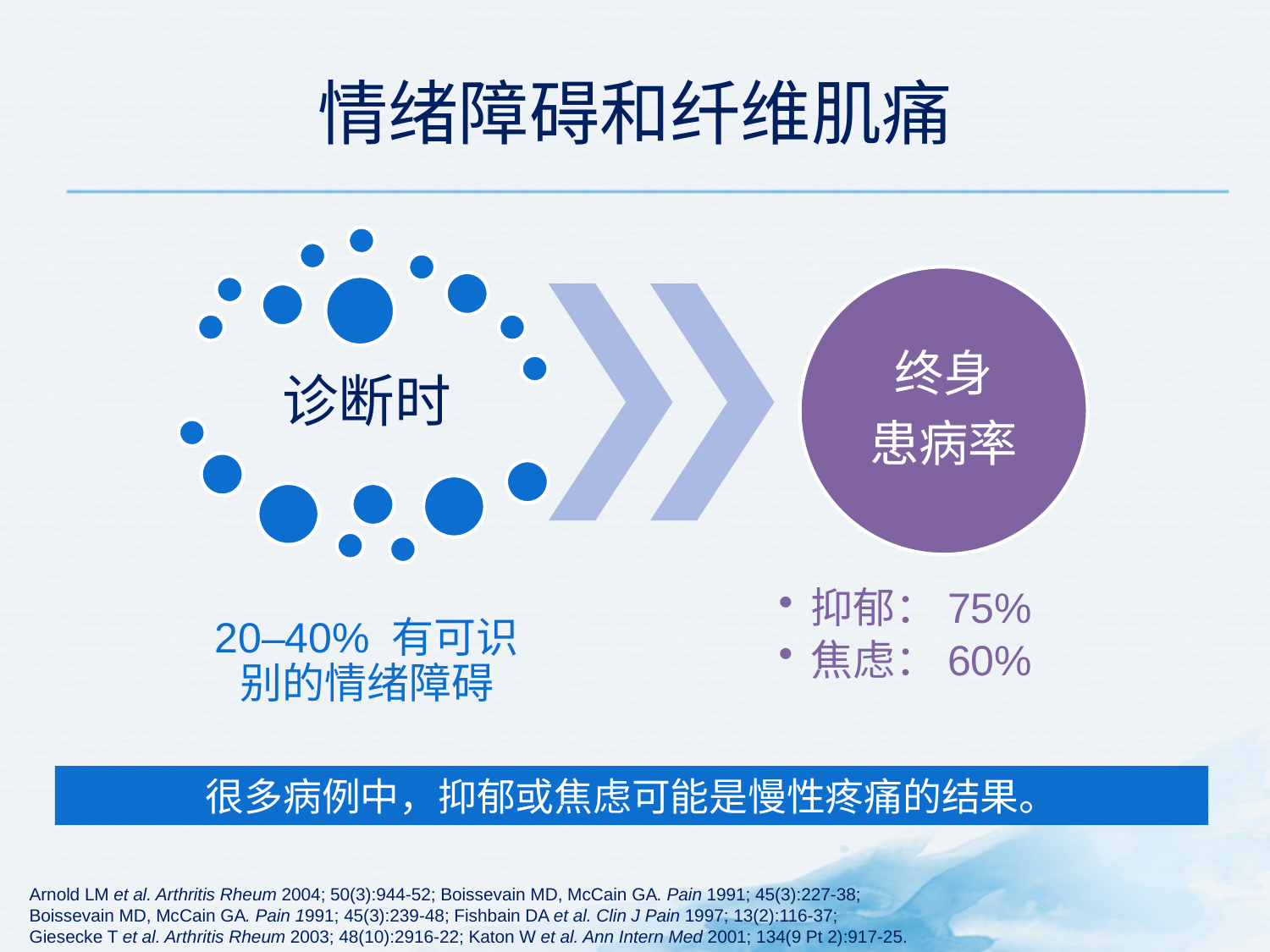

# 情绪障碍和纤维肌痛

诊断时
20–40% 有可识别的情绪障碍
终身
患病率
抑郁：75%
焦虑：60%
很多病例中，抑郁或焦虑可能是慢性疼痛的结果。
Arnold LM et al. Arthritis Rheum 2004; 50(3):944-52; Boissevain MD, McCain GA. Pain 1991; 45(3):227-38; Boissevain MD, McCain GA. Pain 1991; 45(3):239-48; Fishbain DA et al. Clin J Pain 1997; 13(2):116-37;
Giesecke T et al. Arthritis Rheum 2003; 48(10):2916-22; Katon W et al. Ann Intern Med 2001; 134(9 Pt 2):917-25.